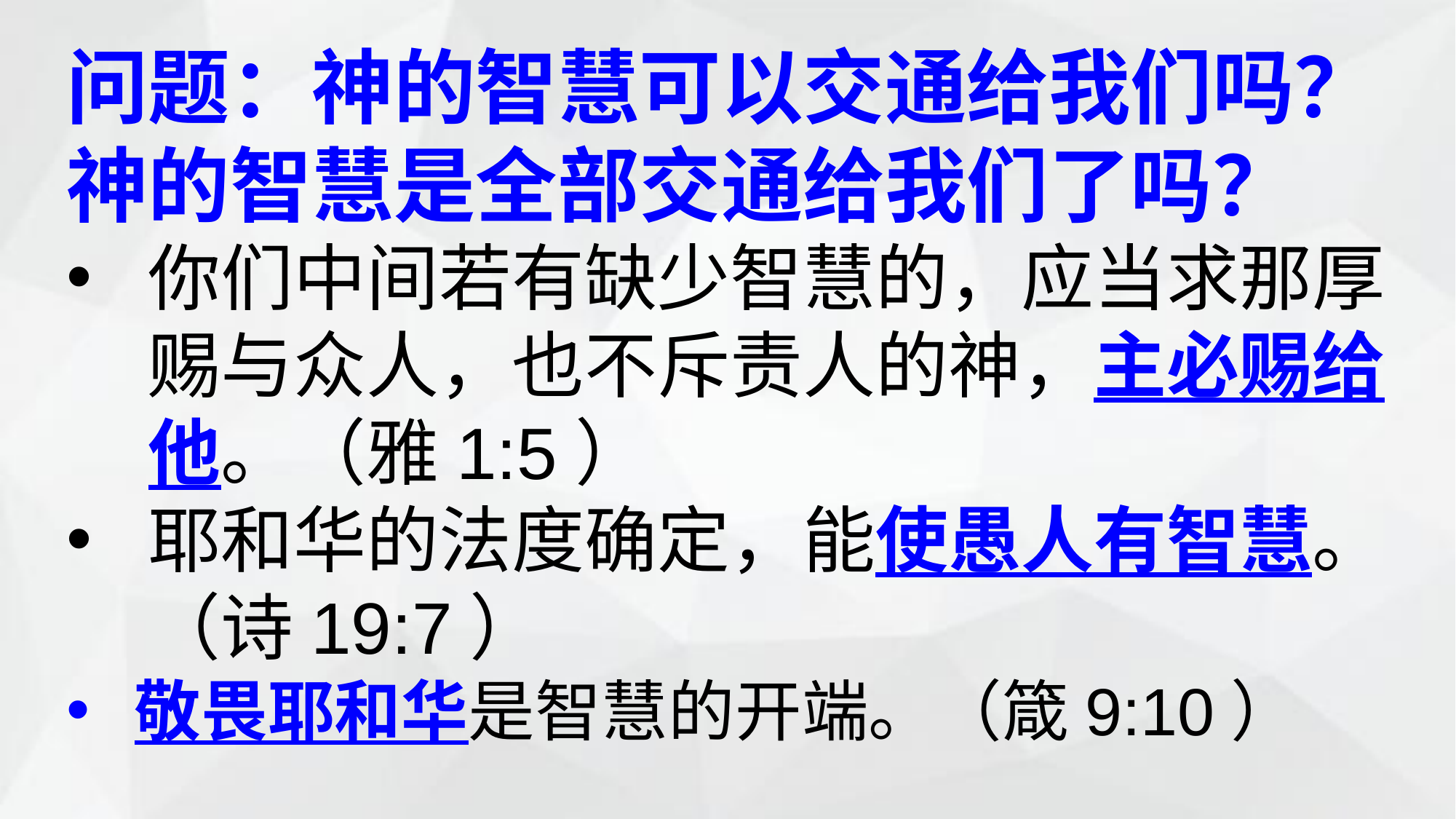

问题：神的智慧可以交通给我们吗？神的智慧是全部交通给我们了吗？
你们中间若有缺少智慧的，应当求那厚赐与众人，也不斥责人的神，主必赐给他。（雅1:5）
耶和华的法度确定，能使愚人有智慧。（诗19:7）
敬畏耶和华是智慧的开端。（箴9:10）

28